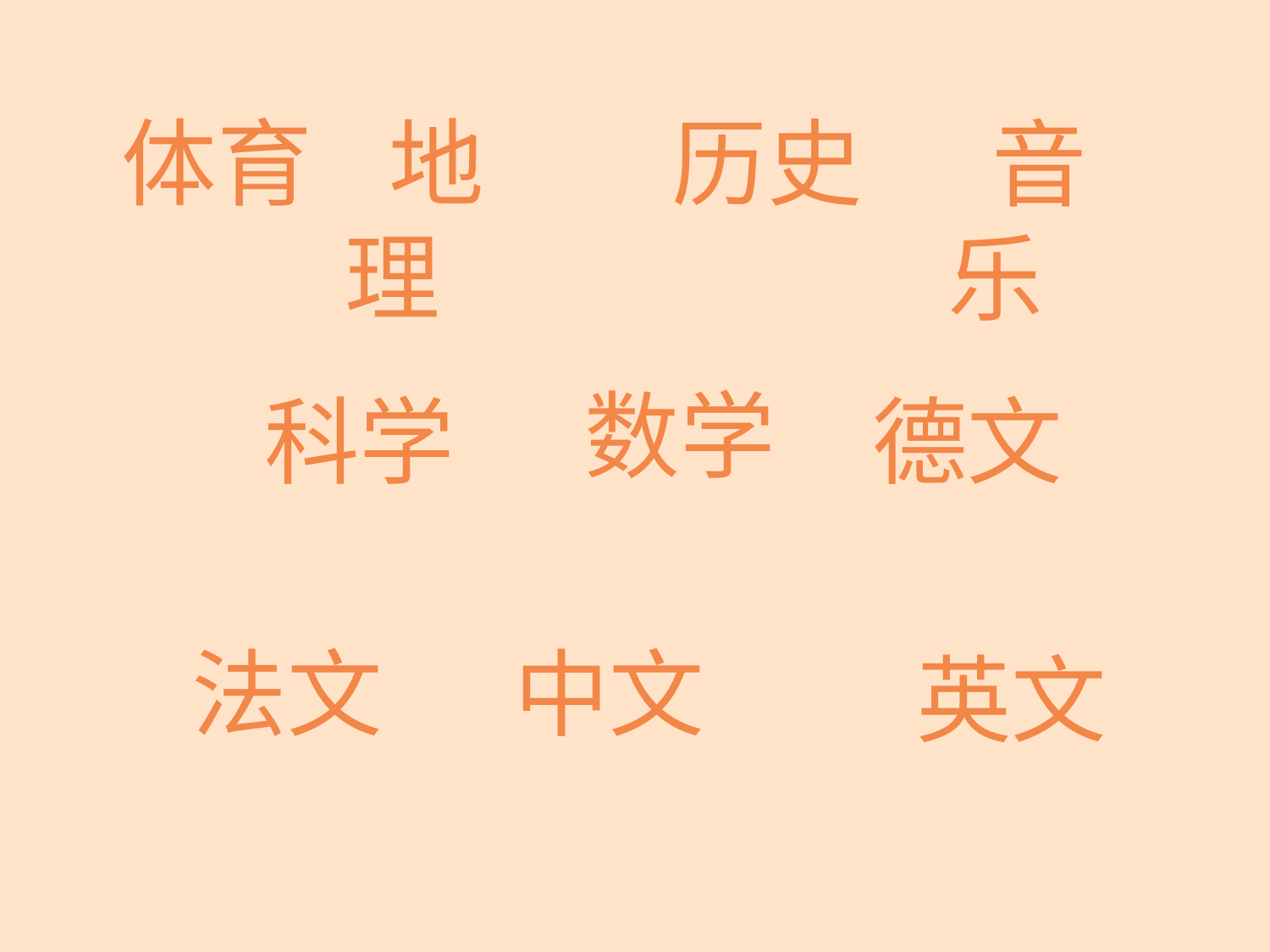

历史
 地理
 体育
 音乐
 数学
 科学
 德文
 法文
 中文
 英文